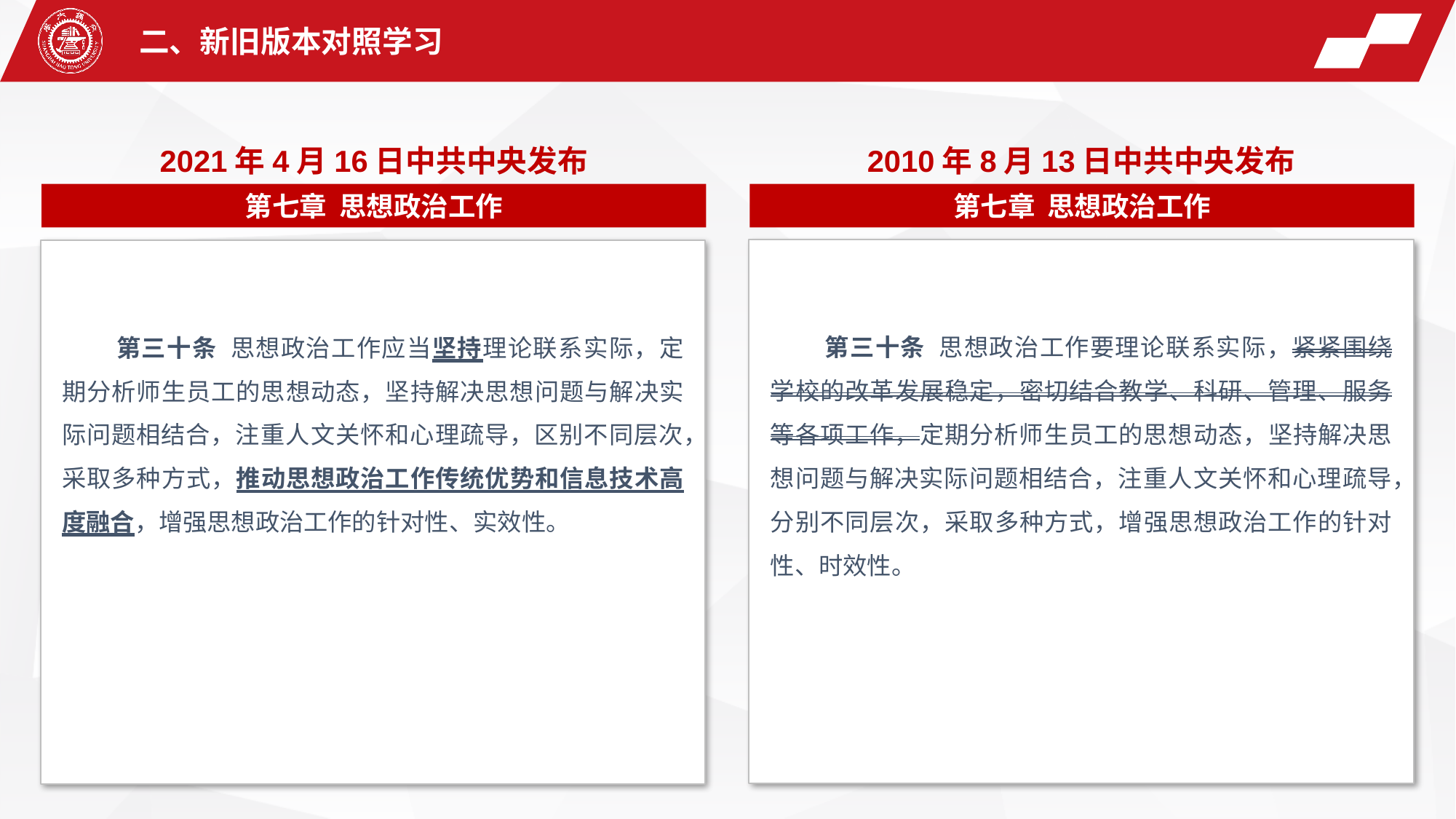

二、新旧版本对照学习
2021年4月16日中共中央发布
2010年8月13日中共中央发布
第七章  思想政治工作
第七章  思想政治工作

第三十条  思想政治工作要理论联系实际，紧紧围绕学校的改革发展稳定，密切结合教学、科研、管理、服务等各项工作，定期分析师生员工的思想动态，坚持解决思想问题与解决实际问题相结合，注重人文关怀和心理疏导，分别不同层次，采取多种方式，增强思想政治工作的针对性、时效性。

第三十条  思想政治工作应当坚持理论联系实际，定期分析师生员工的思想动态，坚持解决思想问题与解决实际问题相结合，注重人文关怀和心理疏导，区别不同层次，采取多种方式，推动思想政治工作传统优势和信息技术高度融合，增强思想政治工作的针对性、实效性。